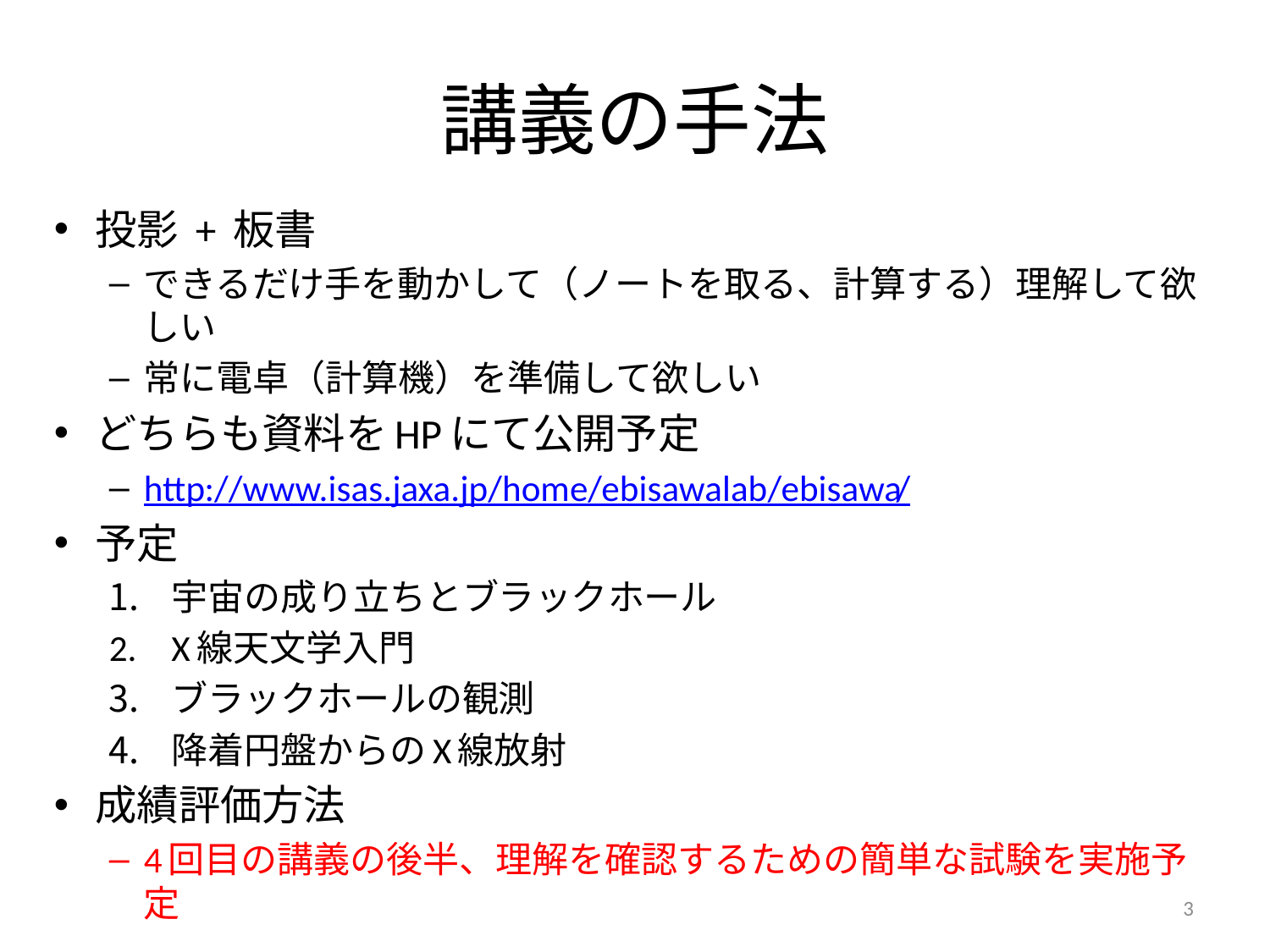

# 講義の手法
投影 + 板書
できるだけ手を動かして（ノートを取る、計算する）理解して欲しい
常に電卓（計算機）を準備して欲しい
どちらも資料をHPにて公開予定
http://www.isas.jaxa.jp/home/ebisawalab/ebisawa/
予定
宇宙の成り立ちとブラックホール
X線天文学入門
ブラックホールの観測
降着円盤からのX線放射
成績評価方法
4回目の講義の後半、理解を確認するための簡単な試験を実施予定

3